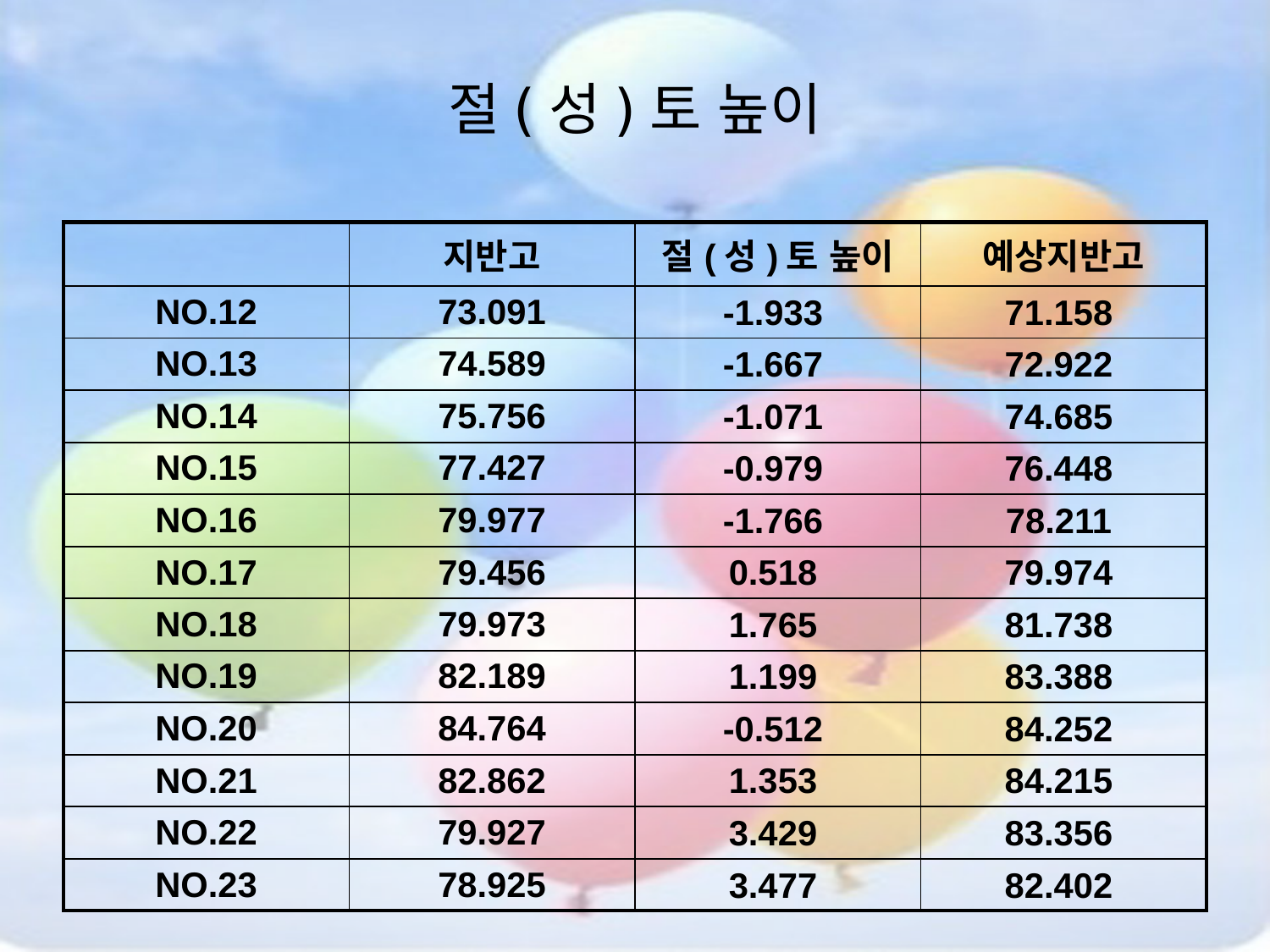

절(성)토 높이
|  | 지반고 | 절(성)토 높이 | 예상지반고 |
| --- | --- | --- | --- |
| NO.12 | 73.091 | -1.933 | 71.158 |
| NO.13 | 74.589 | -1.667 | 72.922 |
| NO.14 | 75.756 | -1.071 | 74.685 |
| NO.15 | 77.427 | -0.979 | 76.448 |
| NO.16 | 79.977 | -1.766 | 78.211 |
| NO.17 | 79.456 | 0.518 | 79.974 |
| NO.18 | 79.973 | 1.765 | 81.738 |
| NO.19 | 82.189 | 1.199 | 83.388 |
| NO.20 | 84.764 | -0.512 | 84.252 |
| NO.21 | 82.862 | 1.353 | 84.215 |
| NO.22 | 79.927 | 3.429 | 83.356 |
| NO.23 | 78.925 | 3.477 | 82.402 |